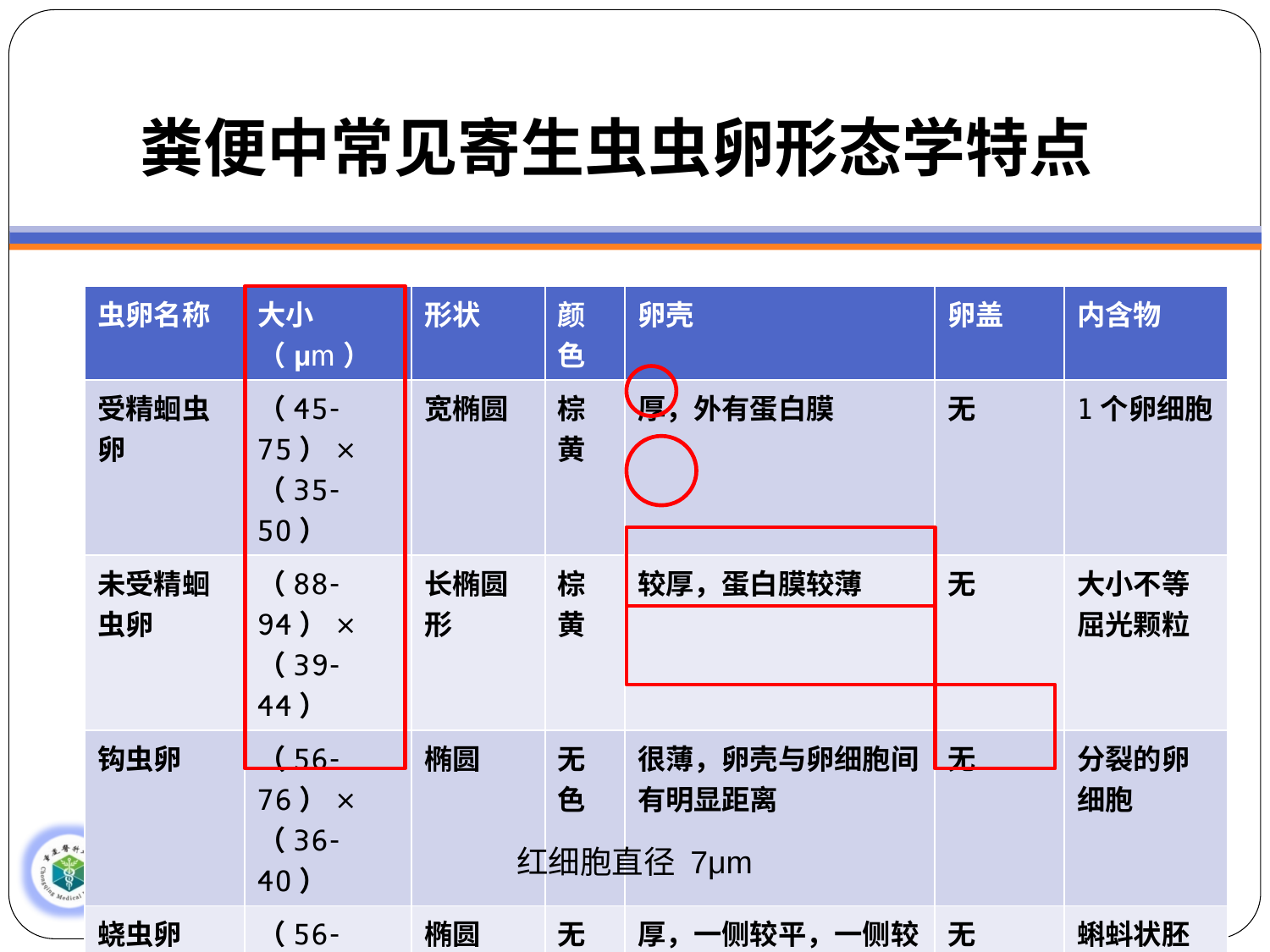

# 粪便中常见寄生虫虫卵形态学特点
| 虫卵名称 | 大小（μm） | 形状 | 颜色 | 卵壳 | 卵盖 | 内含物 |
| --- | --- | --- | --- | --- | --- | --- |
| 受精蛔虫卵 | （45-75）×（35-50） | 宽椭圆 | 棕黄 | 厚，外有蛋白膜 | 无 | 1个卵细胞 |
| 未受精蛔虫卵 | （88-94）×（39-44） | 长椭圆形 | 棕黄 | 较厚，蛋白膜较薄 | 无 | 大小不等屈光颗粒 |
| 钩虫卵 | （56-76）×（36-40） | 椭圆 | 无色 | 很薄，卵壳与卵细胞间有明显距离 | 无 | 分裂的卵细胞 |
| 蛲虫卵 | （56-76）×（36-40） | 椭圆 | 无色 | 厚，一侧较平，一侧较凸 | 无 | 蝌蚪状胚蚴 |
| 鞭虫卵 | （50-54）×（20-23） | 纺锤形 | 黄褐 | 厚 | 两端有透明栓 | 卵细胞 |

红细胞直径 7μm